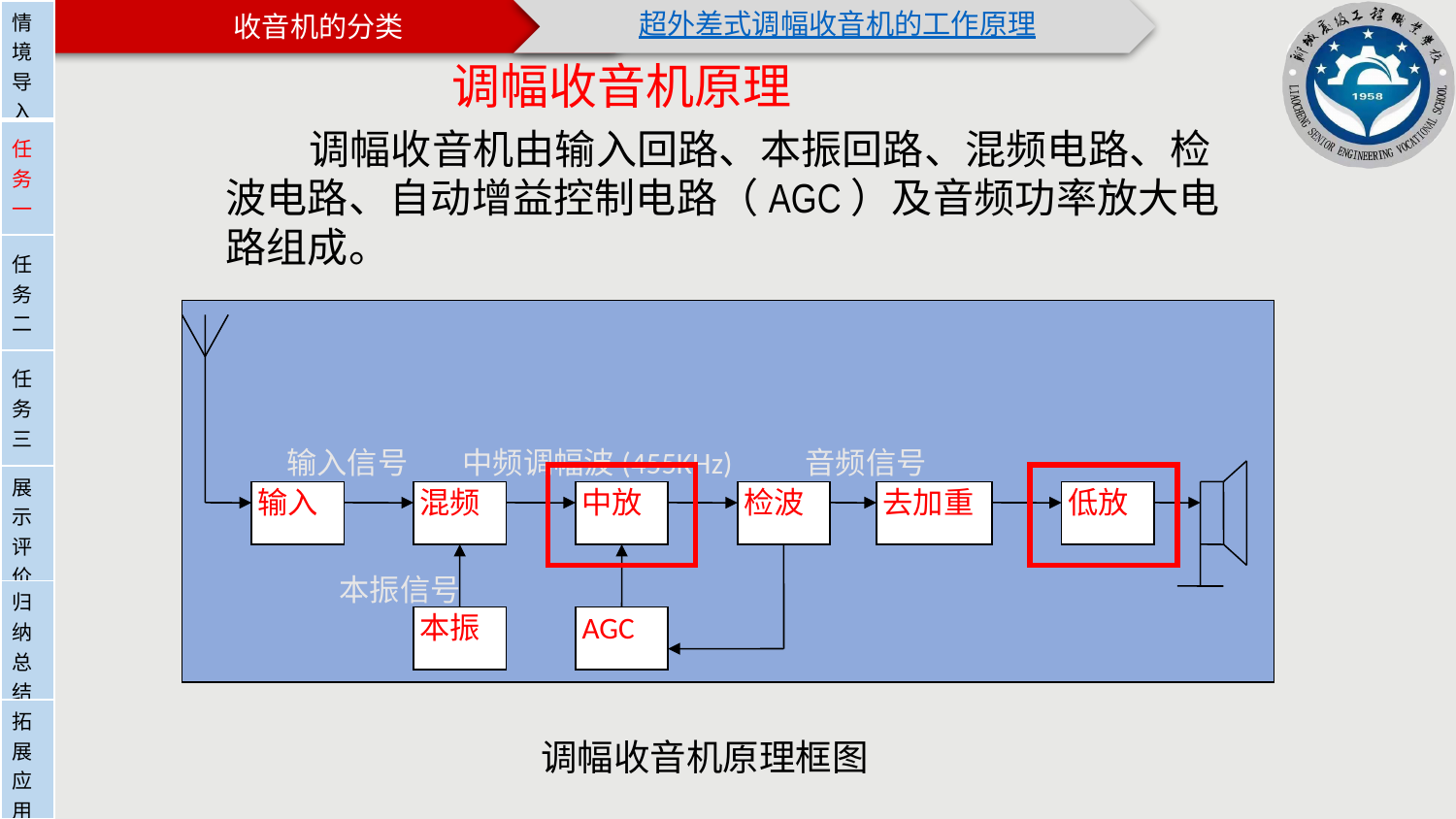

| 情境导入 |
| --- |
| 任务一 |
| 任务二 |
| 任务三 |
| 展示评价 |
| 归纳总结 |
| 拓展应用 |
收音机的分类
超外差式调幅收音机的工作原理
调幅收音机原理
        调幅收音机由输入回路、本振回路、混频电路、检波电路、自动增益控制电路（AGC）及音频功率放大电路组成。

输入
混频
中放
检波
去加重
低放

本振
AGC

输入信号
中频调幅波(455KHz)
音频信号

本振信号
调幅收音机原理框图